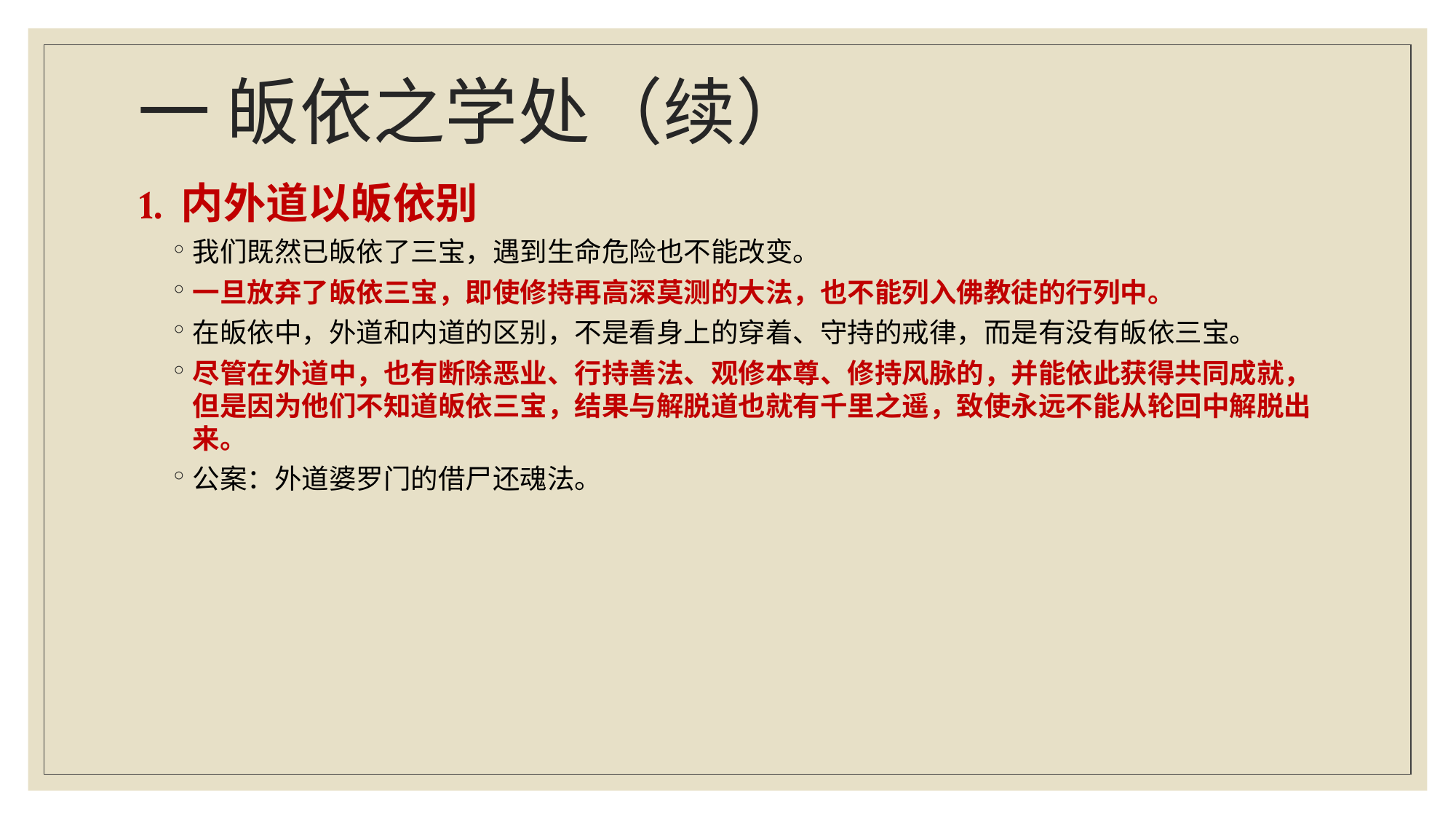

# 一 皈依之学处（续）
1. 内外道以皈依别
我们既然已皈依了三宝，遇到生命危险也不能改变。
一旦放弃了皈依三宝，即使修持再高深莫测的大法，也不能列入佛教徒的行列中。
在皈依中，外道和内道的区别，不是看身上的穿着、守持的戒律，而是有没有皈依三宝。
尽管在外道中，也有断除恶业、行持善法、观修本尊、修持风脉的，并能依此获得共同成就，但是因为他们不知道皈依三宝，结果与解脱道也就有千里之遥，致使永远不能从轮回中解脱出来。
公案：外道婆罗门的借尸还魂法。